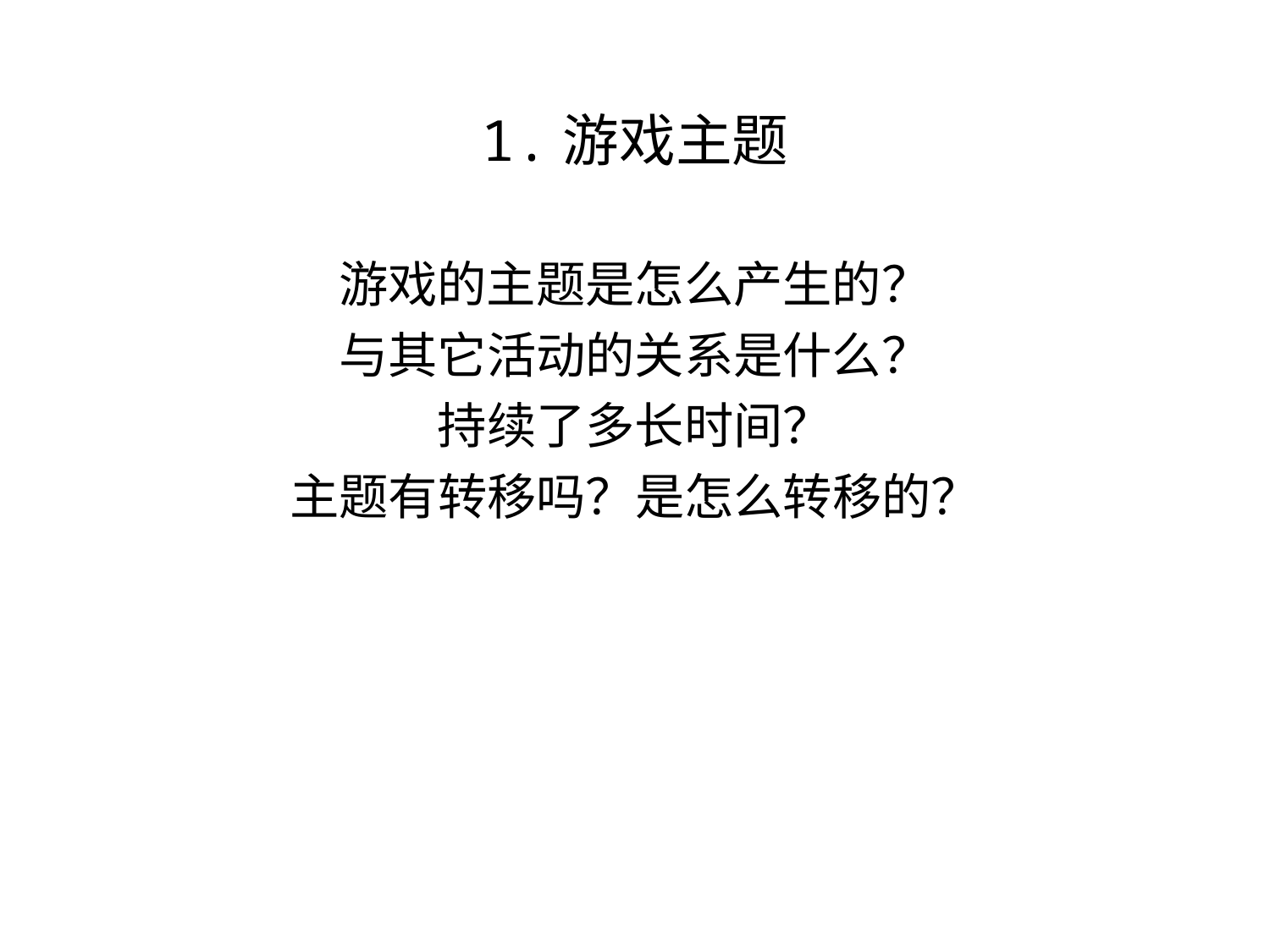

# 1.游戏主题
游戏的主题是怎么产生的？
与其它活动的关系是什么？
持续了多长时间？
主题有转移吗？是怎么转移的？